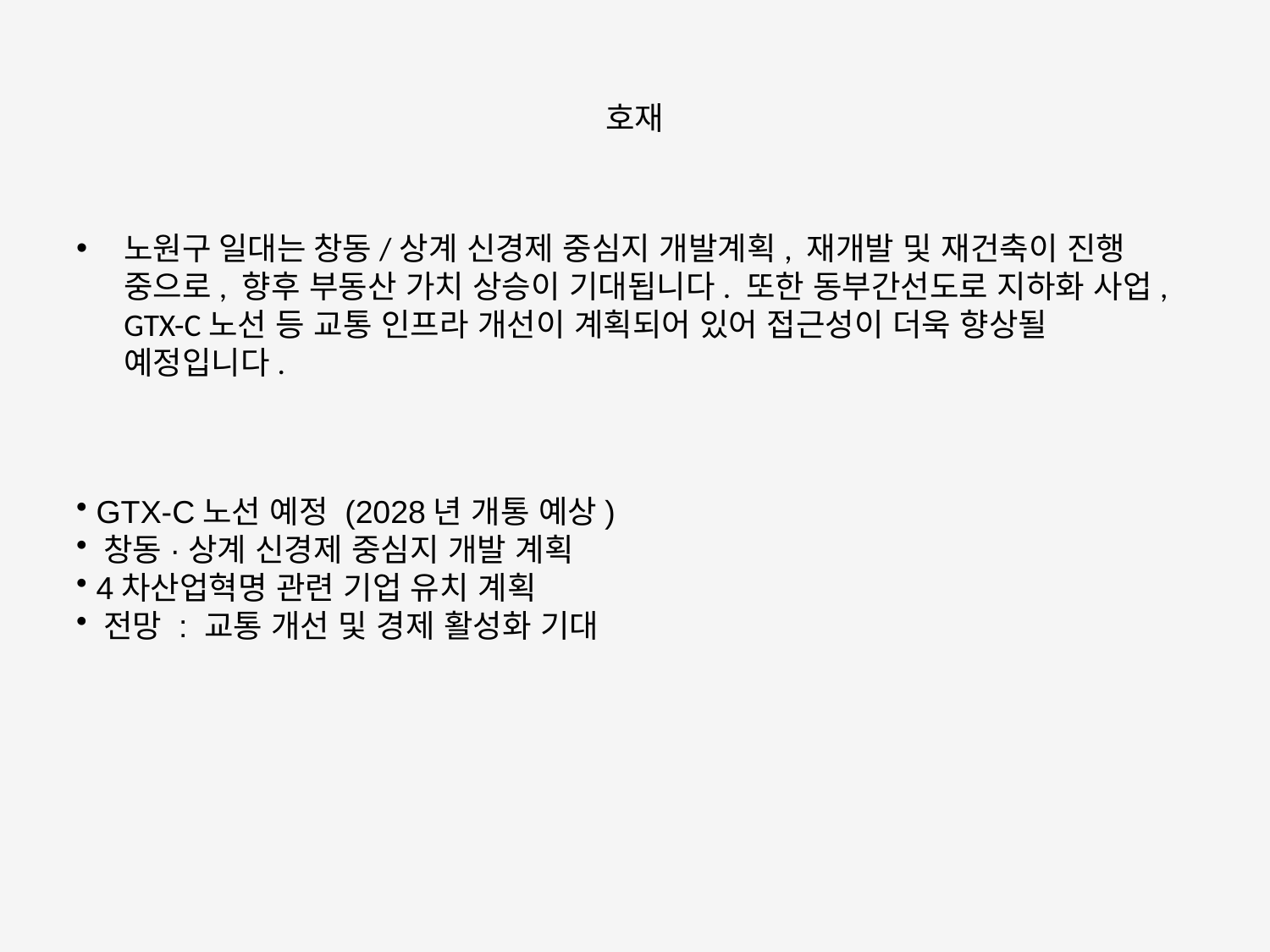

# 호재
노원구 일대는 창동/상계 신경제 중심지 개발계획, 재개발 및 재건축이 진행 중으로, 향후 부동산 가치 상승이 기대됩니다. 또한 동부간선도로 지하화 사업, GTX-C노선 등 교통 인프라 개선이 계획되어 있어 접근성이 더욱 향상될 예정입니다.
 GTX-C노선 예정 (2028년 개통 예상)
 창동·상계 신경제 중심지 개발 계획
 4차산업혁명 관련 기업 유치 계획
 전망 : 교통 개선 및 경제 활성화 기대